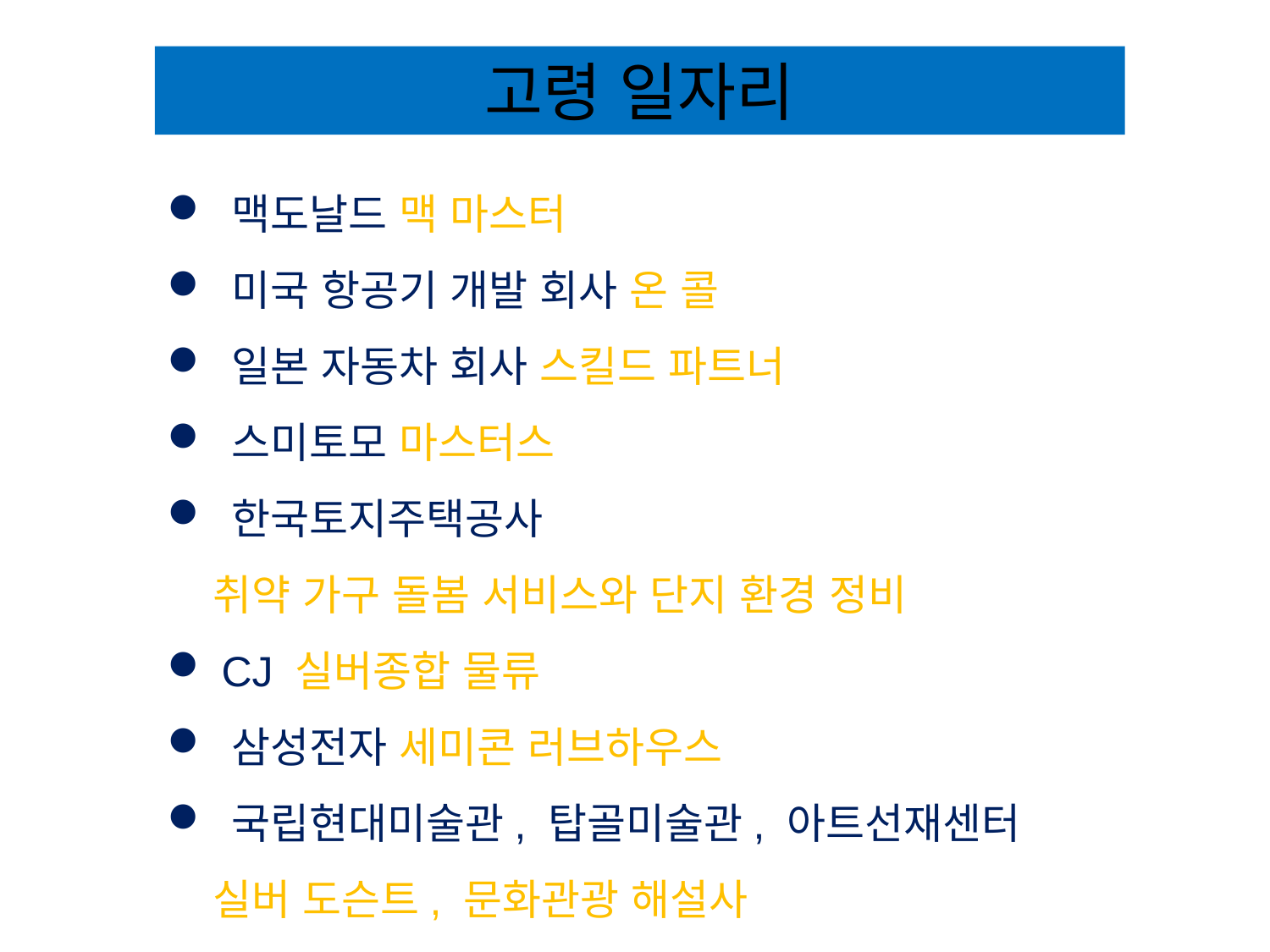

고령 일자리
 맥도날드 맥 마스터
 미국 항공기 개발 회사 온 콜
 일본 자동차 회사 스킬드 파트너
 스미토모 마스터스
 한국토지주택공사
   취약 가구 돌봄 서비스와 단지 환경 정비
 CJ 실버종합 물류
 삼성전자 세미콘 러브하우스
 국립현대미술관, 탑골미술관, 아트선재센터
   실버 도슨트, 문화관광 해설사